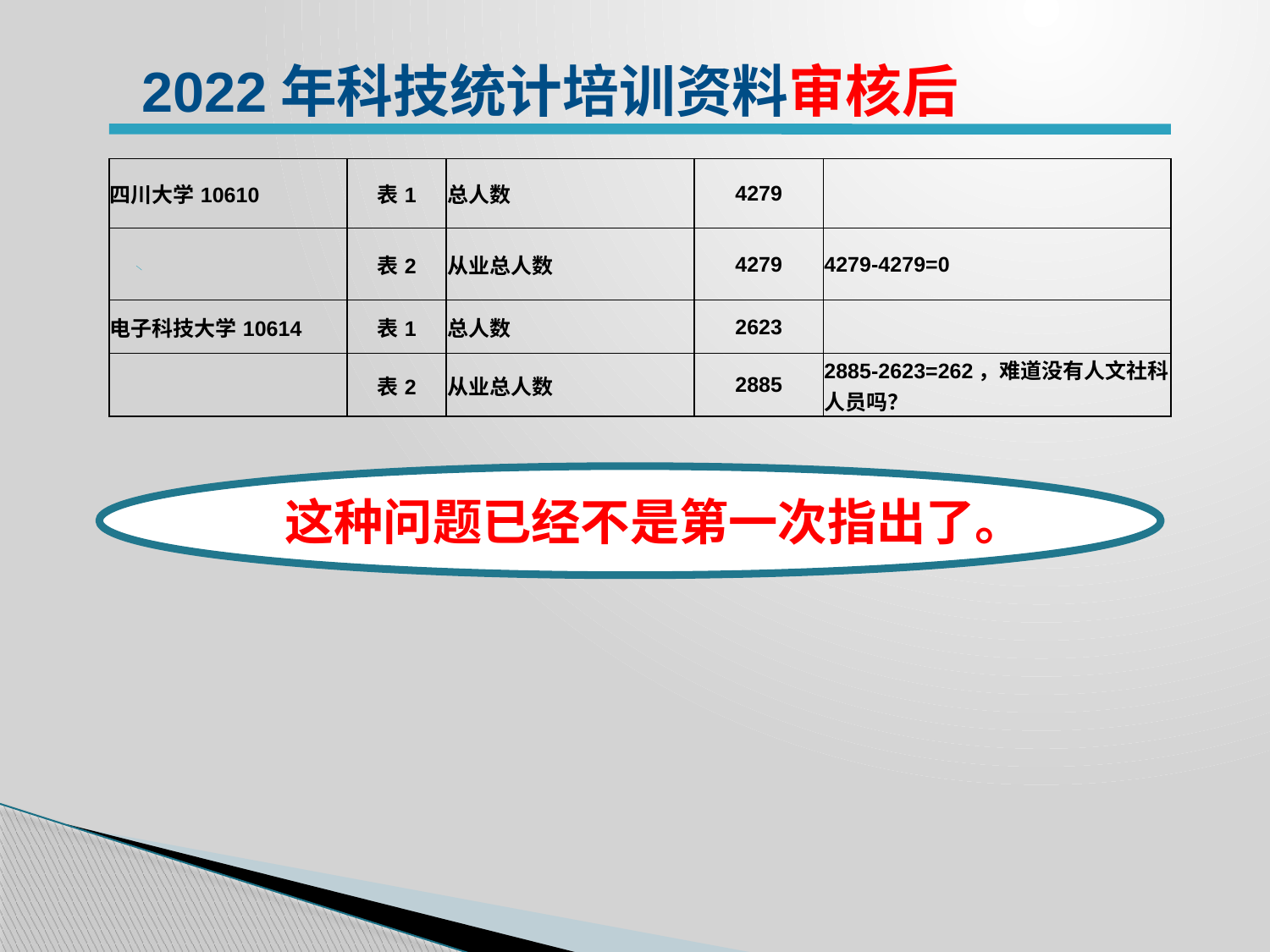

2022年科技统计培训资料审核后
| 四川大学10610 | 表1 | 总人数 | 4279 |  |
| --- | --- | --- | --- | --- |
|  | 表2 | 从业总人数 | 4279 | 4279-4279=0 |
| 电子科技大学10614 | 表1 | 总人数 | 2623 |  |
|  | 表2 | 从业总人数 | 2885 | 2885-2623=262，难道没有人文社科人员吗？ |
这种问题已经不是第一次指出了。